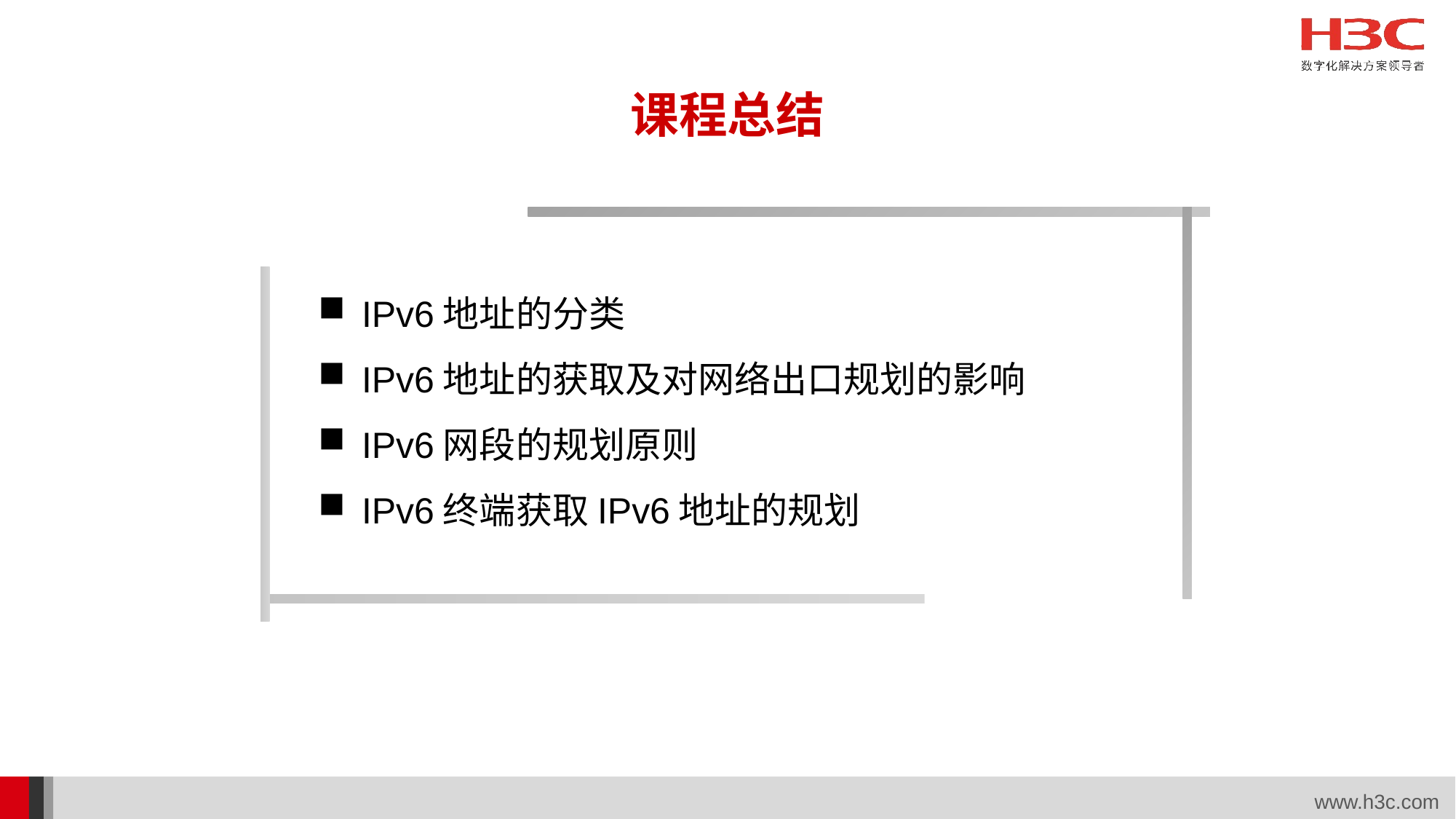

课程总结

IPv6地址的分类
IPv6地址的获取及对网络出口规划的影响
IPv6网段的规划原则
IPv6终端获取IPv6地址的规划